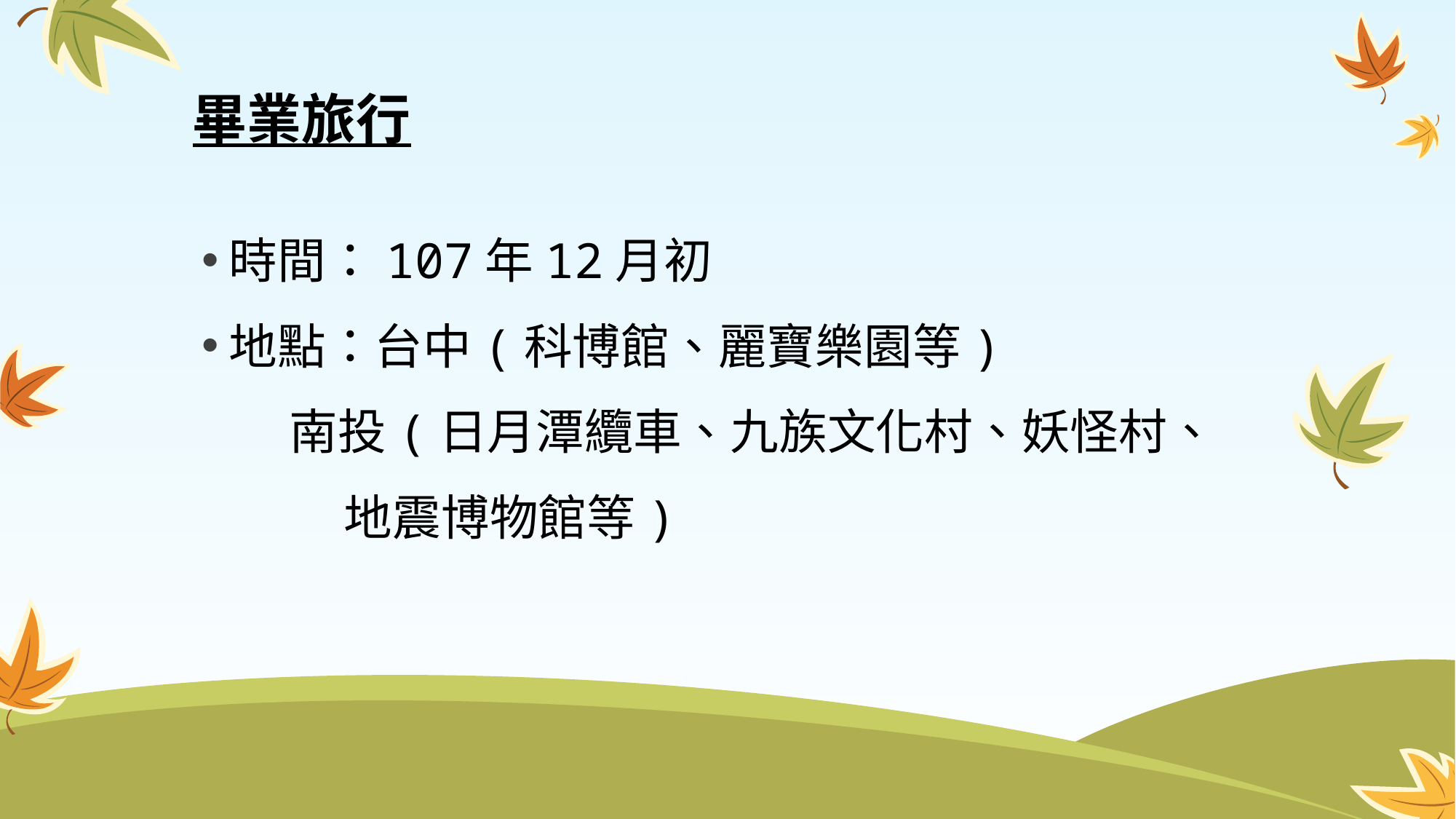

# 畢業旅行
時間：107年12月初
地點：台中(科博館、麗寶樂園等)
       南投(日月潭纜車、九族文化村、妖怪村、
            地震博物館等)